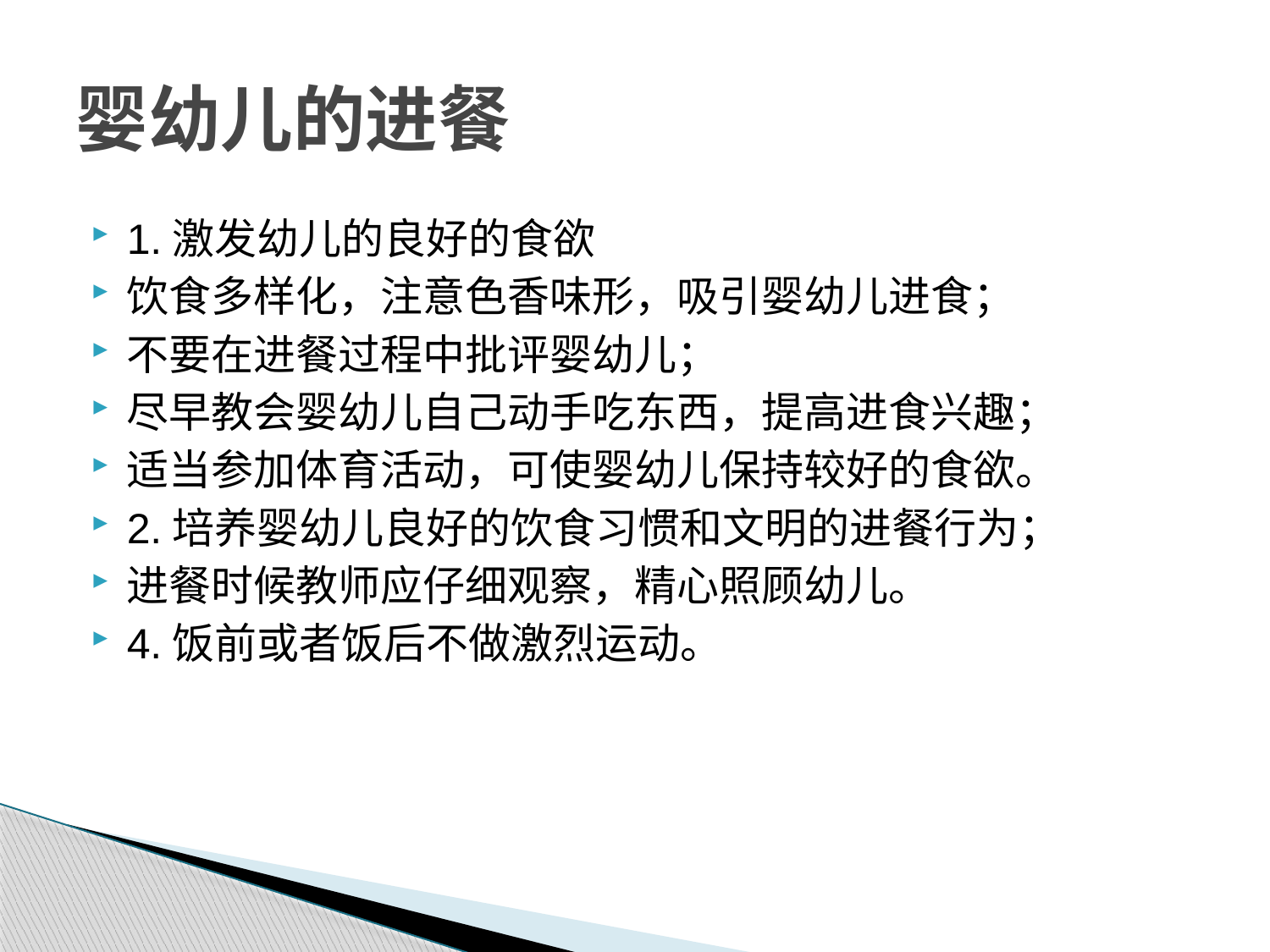

# 婴幼儿的进餐
1.激发幼儿的良好的食欲
饮食多样化，注意色香味形，吸引婴幼儿进食；
不要在进餐过程中批评婴幼儿；
尽早教会婴幼儿自己动手吃东西，提高进食兴趣；
适当参加体育活动，可使婴幼儿保持较好的食欲。
2.培养婴幼儿良好的饮食习惯和文明的进餐行为；
进餐时候教师应仔细观察，精心照顾幼儿。
4.饭前或者饭后不做激烈运动。